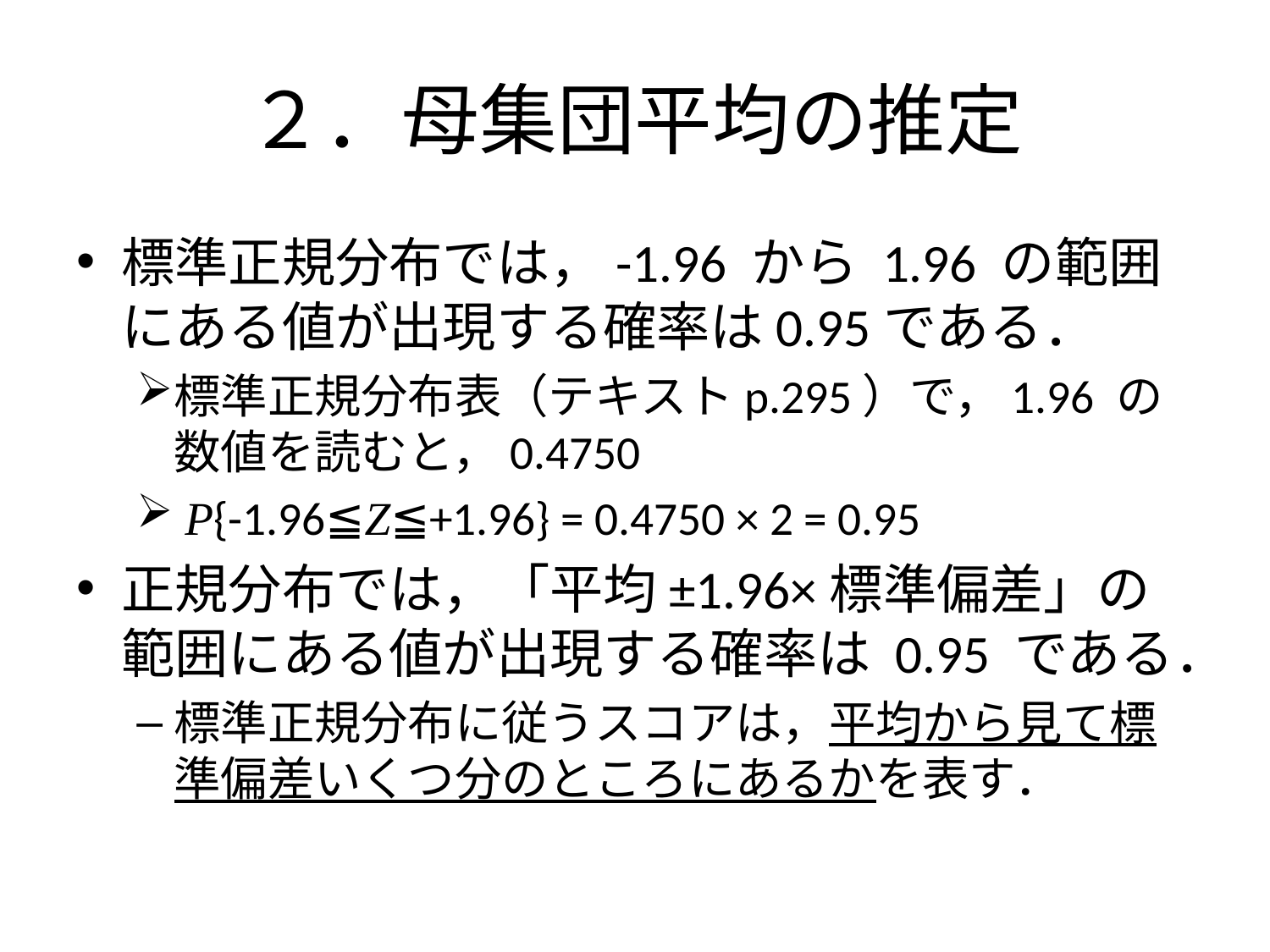

# ２．母集団平均の推定
標準正規分布では，-1.96 から 1.96 の範囲にある値が出現する確率は0.95である．
標準正規分布表（テキストp.295）で，1.96 の数値を読むと，0.4750
 P{-1.96≦Z≦+1.96} = 0.4750 × 2 = 0.95
正規分布では，「平均±1.96×標準偏差」の範囲にある値が出現する確率は 0.95 である．
標準正規分布に従うスコアは，平均から見て標準偏差いくつ分のところにあるかを表す．